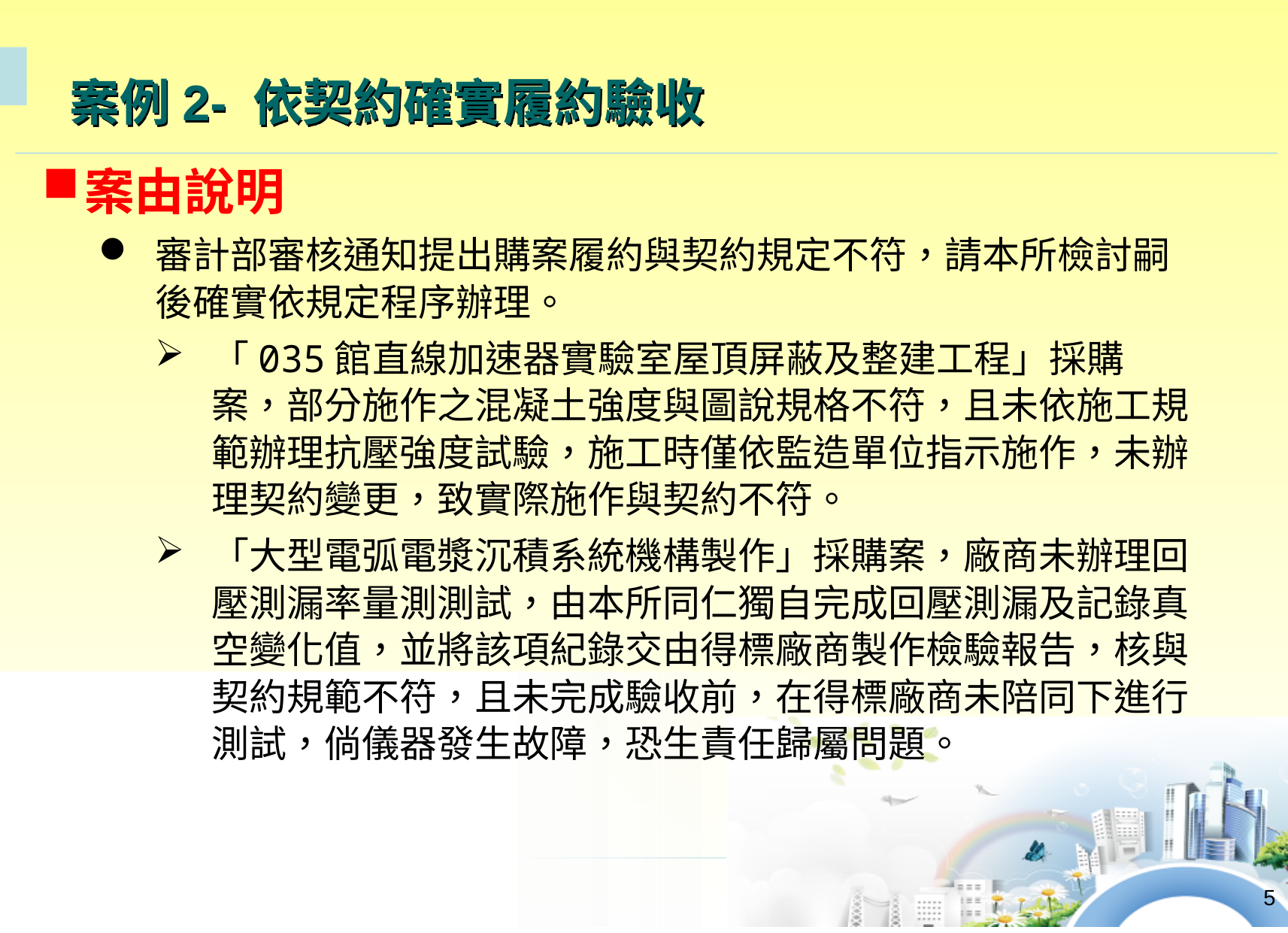

案例2- 依契約確實履約驗收
案由說明
審計部審核通知提出購案履約與契約規定不符，請本所檢討嗣後確實依規定程序辦理。
「035館直線加速器實驗室屋頂屏蔽及整建工程」採購案，部分施作之混凝土強度與圖說規格不符，且未依施工規範辦理抗壓強度試驗，施工時僅依監造單位指示施作，未辦理契約變更，致實際施作與契約不符。
「大型電弧電漿沉積系統機構製作」採購案，廠商未辦理回壓測漏率量測測試，由本所同仁獨自完成回壓測漏及記錄真空變化值，並將該項紀錄交由得標廠商製作檢驗報告，核與契約規範不符，且未完成驗收前，在得標廠商未陪同下進行測試，倘儀器發生故障，恐生責任歸屬問題。
5